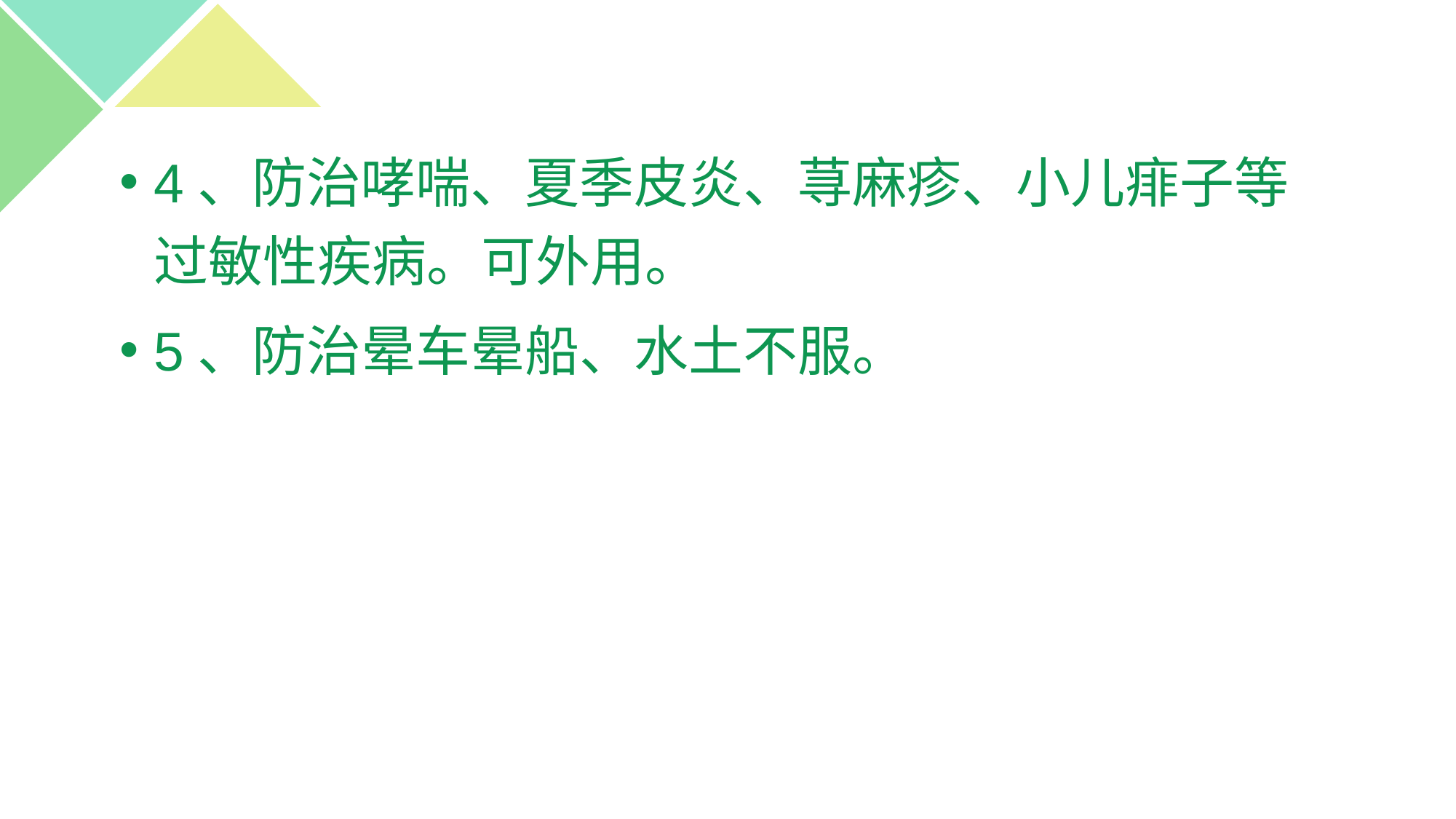

4、防治哮喘、夏季皮炎、荨麻疹、小儿痱子等过敏性疾病。可外用。
5、防治晕车晕船、水土不服。